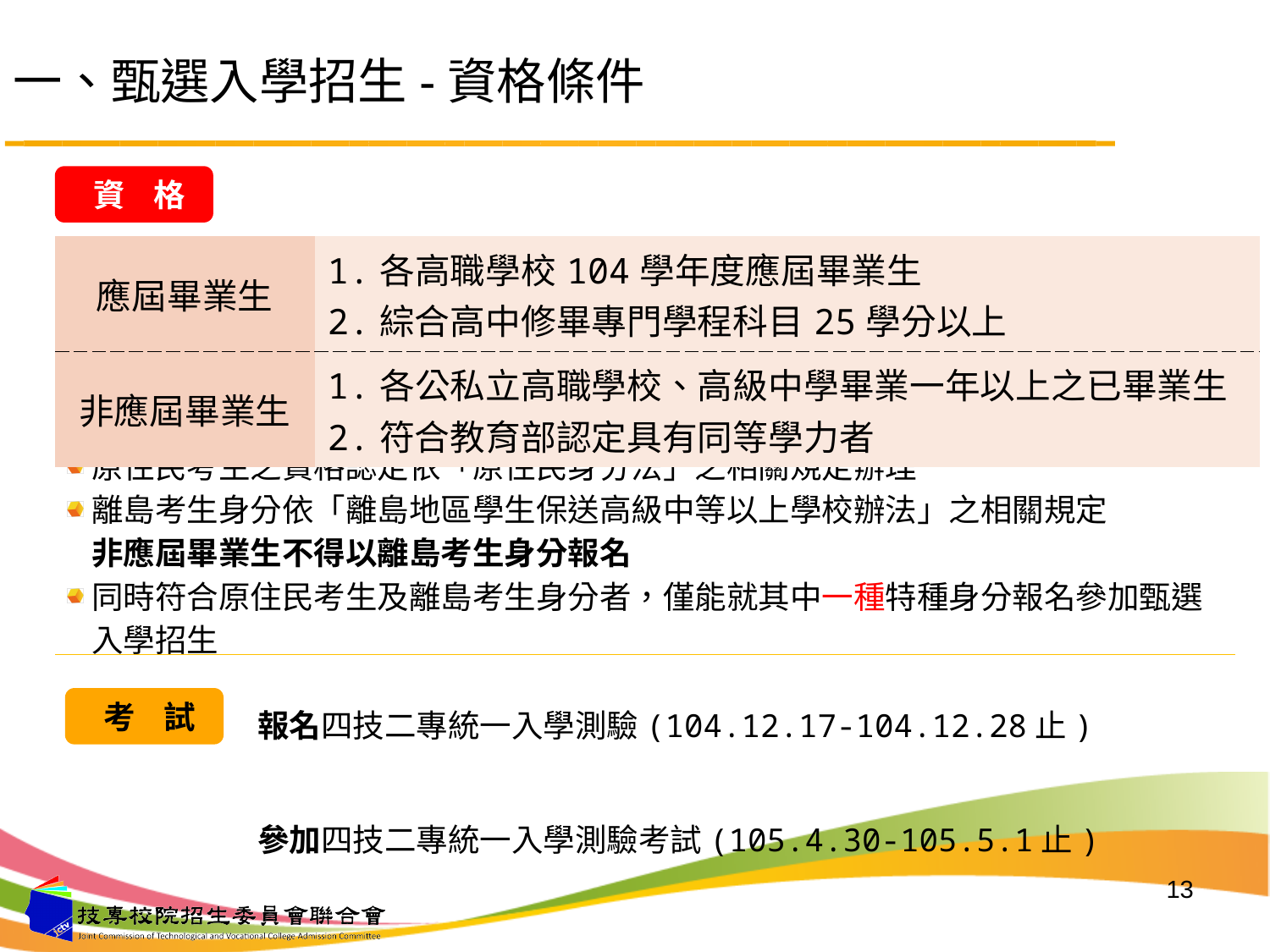

# 一、甄選入學招生-資格條件

資    格
| 應屆畢業生 | 1.各高職學校104學年度應屆畢業生 2.綜合高中修畢專門學程科目25學分以上 |
| --- | --- |
| 非應屆畢業生 | 1.各公私立高職學校、高級中學畢業一年以上之已畢業生 2.符合教育部認定具有同等學力者 |
原住民考生之資格認定依「原住民身分法」之相關規定辦理
離島考生身分依「離島地區學生保送高級中等以上學校辦法」之相關規定
非應屆畢業生不得以離島考生身分報名
同時符合原住民考生及離島考生身分者，僅能就其中一種特種身分報名參加甄選入學招生
報名四技二專統一入學測驗(104.12.17-104.12.28止)
參加四技二專統一入學測驗考試(105.4.30-105.5.1止)

考    試
13